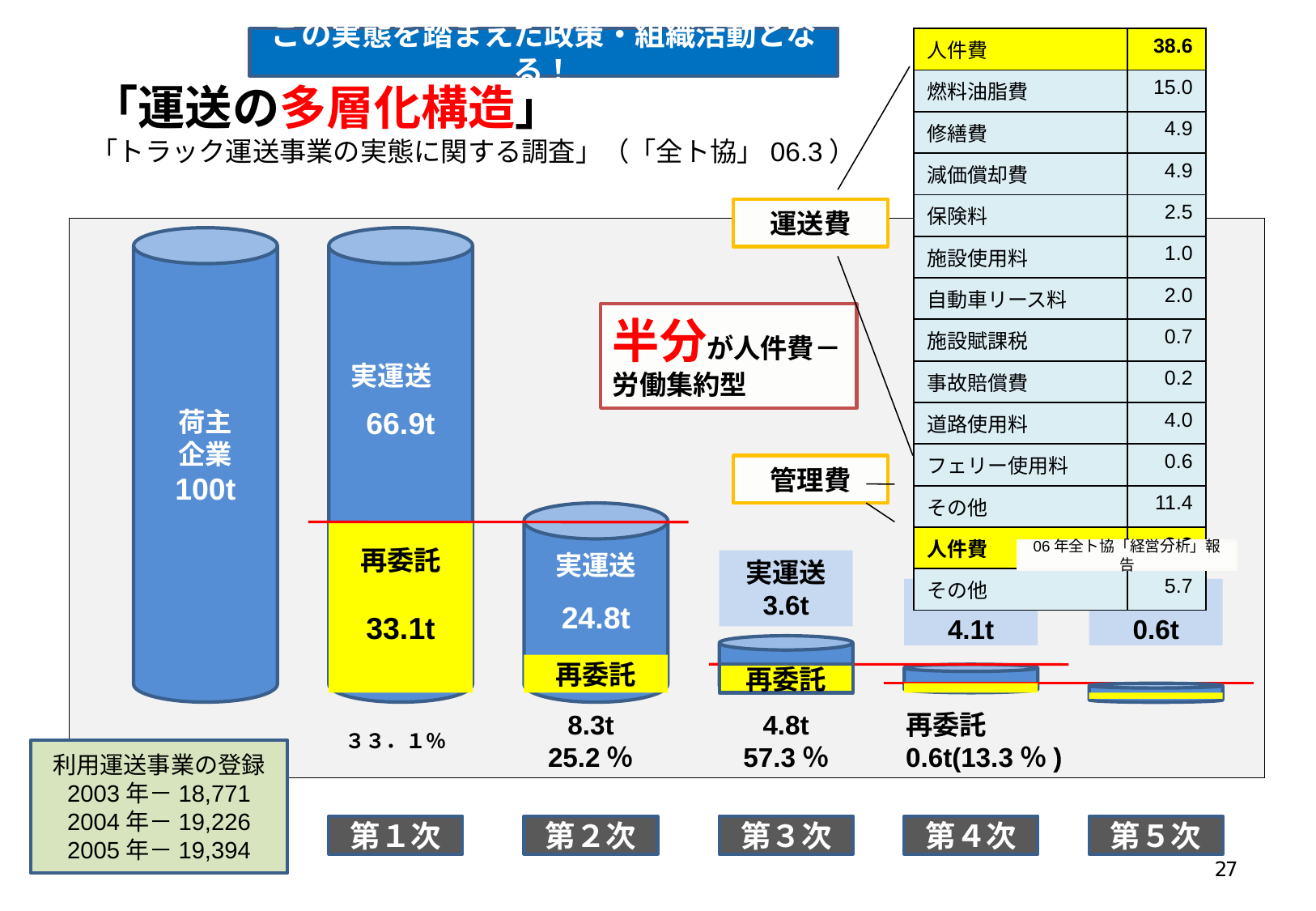

この実態を踏まえた政策・組織活動となる！
| 人件費 | 38.6 |
| --- | --- |
| 燃料油脂費 | 15.0 |
| 修繕費 | 4.9 |
| 減価償却費 | 4.9 |
| 保険料 | 2.5 |
| 施設使用料 | 1.0 |
| 自動車リース料 | 2.0 |
| 施設賦課税 | 0.7 |
| 事故賠償費 | 0.2 |
| 道路使用料 | 4.0 |
| フェリー使用料 | 0.6 |
| その他 | 11.4 |
| 人件費 | 8.2 |
| その他 | 5.7 |
# 「運送の多層化構造」 「トラック運送事業の実態に関する調査」（「全ト協」06.3）
運送費

荷主
企業
100t

半分が人件費－労働集約型
実運送
66.9t
管理費

再委託
実運送
06年全ト協「経営分析」報告
実運送
3.6t
実運送
4.1t
実運送
0.6t
24.8t

33.1t

再委託
再委託

３３．１％
8.3t
25.2％
4.8t
57.3％
再委託0.6t(13.3％)
利用運送事業の登録
2003年－18,771
2004年－19,226
2005年－19,394
第１次
第２次
第３次
第４次
第５次
27